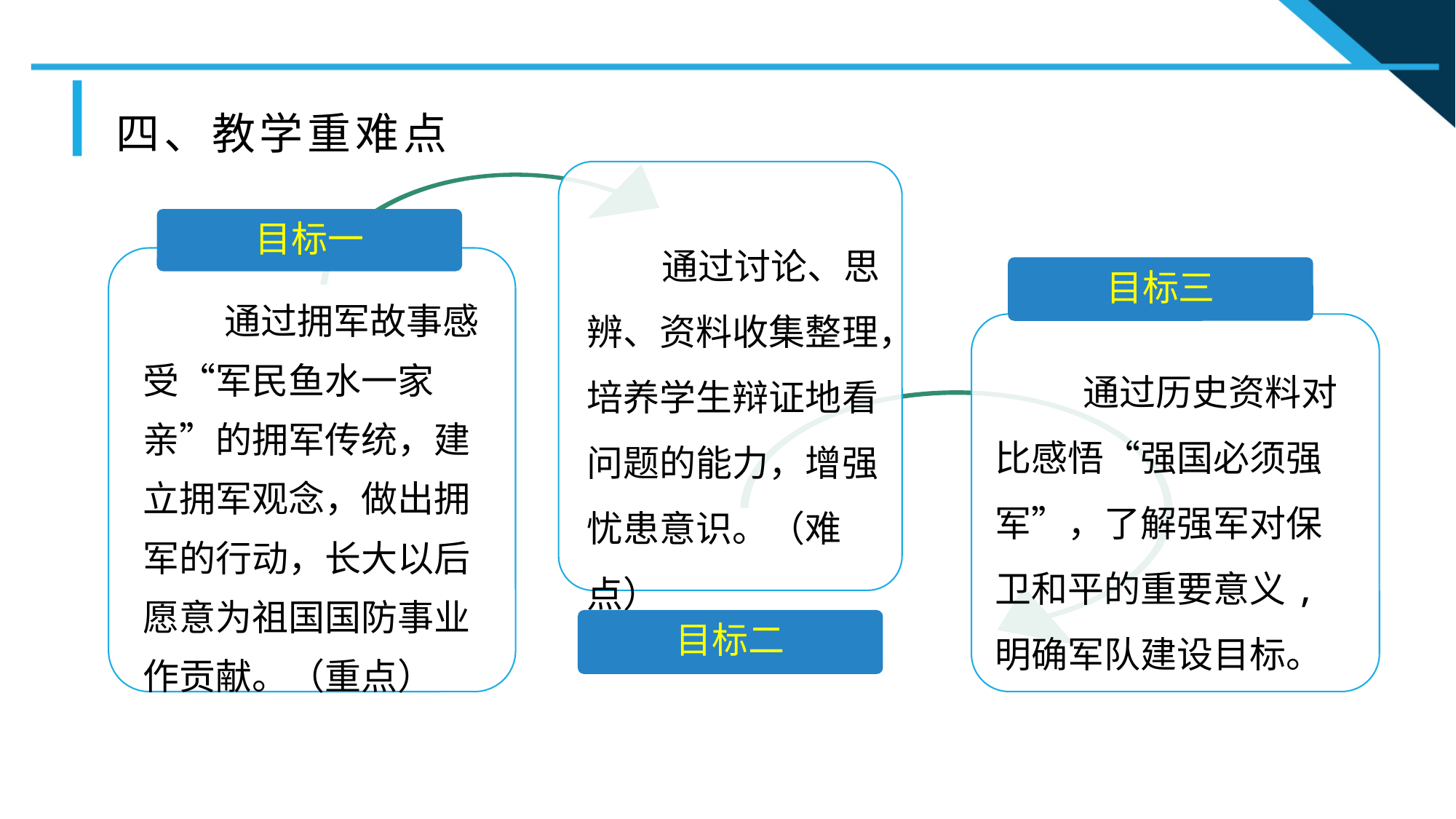

四、教学重难点

目标一

目标三

          通过讨论、思辨、资料收集整理，培养学生辩证地看问题的能力，增强忧患意识。（难点）

           通过拥军故事感受“军民鱼水一家亲”的拥军传统，建立拥军观念，做出拥军的行动，长大以后愿意为祖国国防事业作贡献。（重点）
            通过历史资料对比感悟“强国必须强军”，了解强军对保卫和平的重要意义,明确军队建设目标。
目标二